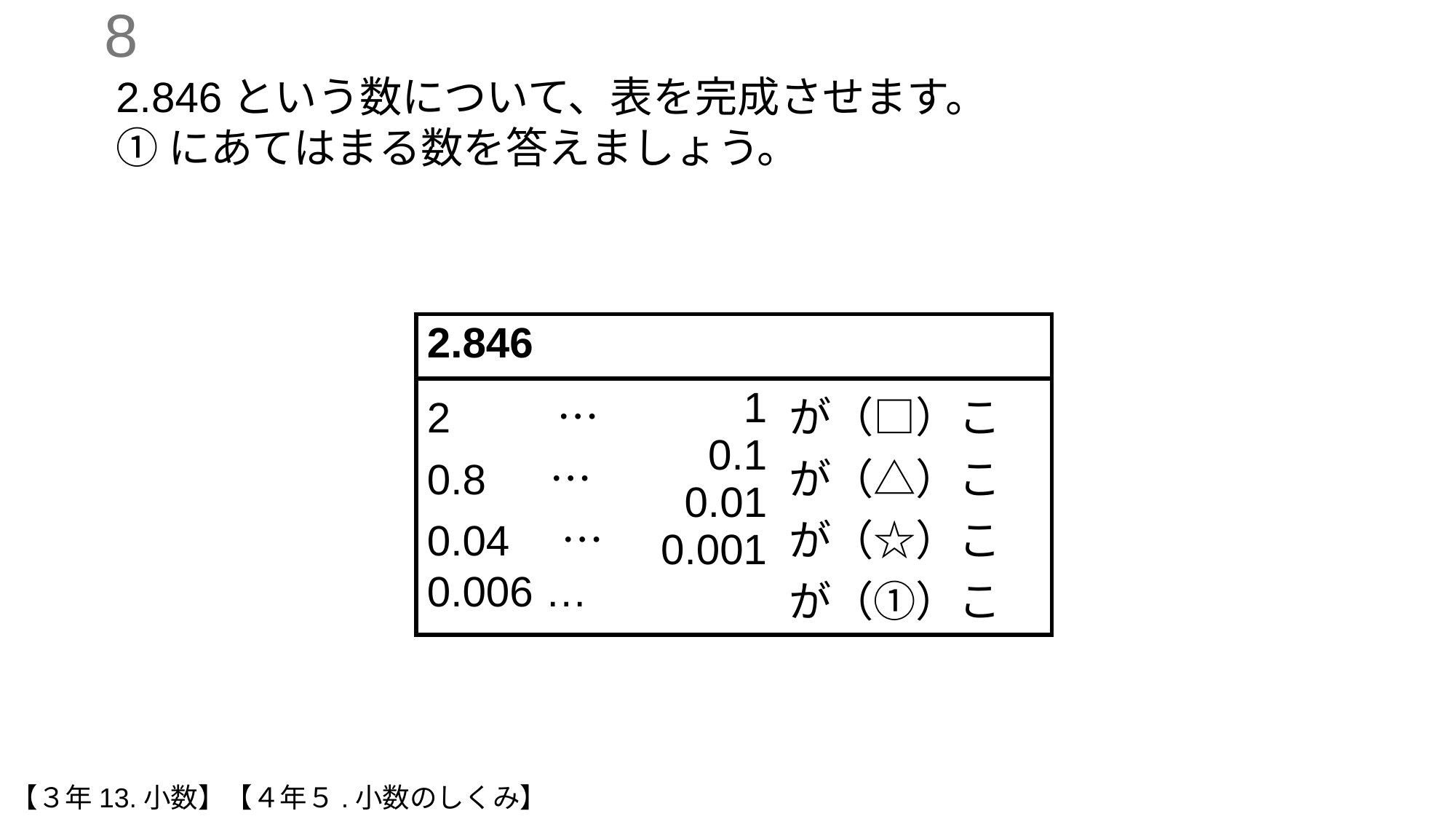

8
2.846という数について、表を完成させます。
①にあてはまる数を答えましょう。
| 2.846 |  |  |
| --- | --- | --- |
| 2 　　… 0.8 　… 0.04　… 0.006 … | 1 0.1 0.01 0.001 | が（□）こ が（△）こ が（☆）こ が（①）こ |
【３年13.小数】【４年５.小数のしくみ】